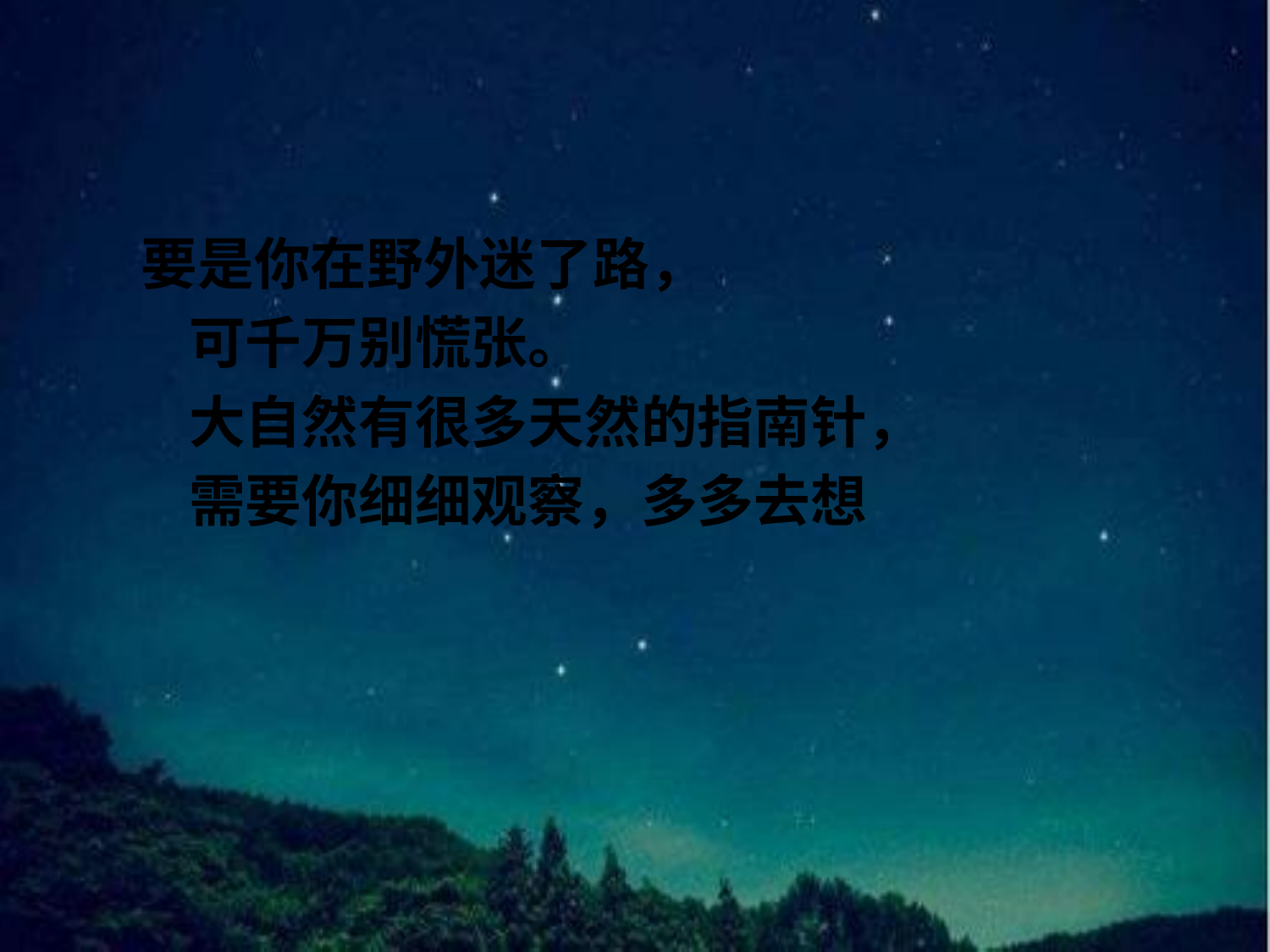

#
    要是你在野外迷了路，
　　可千万别慌张。
　　大自然有很多天然的指南针，
　　需要你细细观察，多多去想